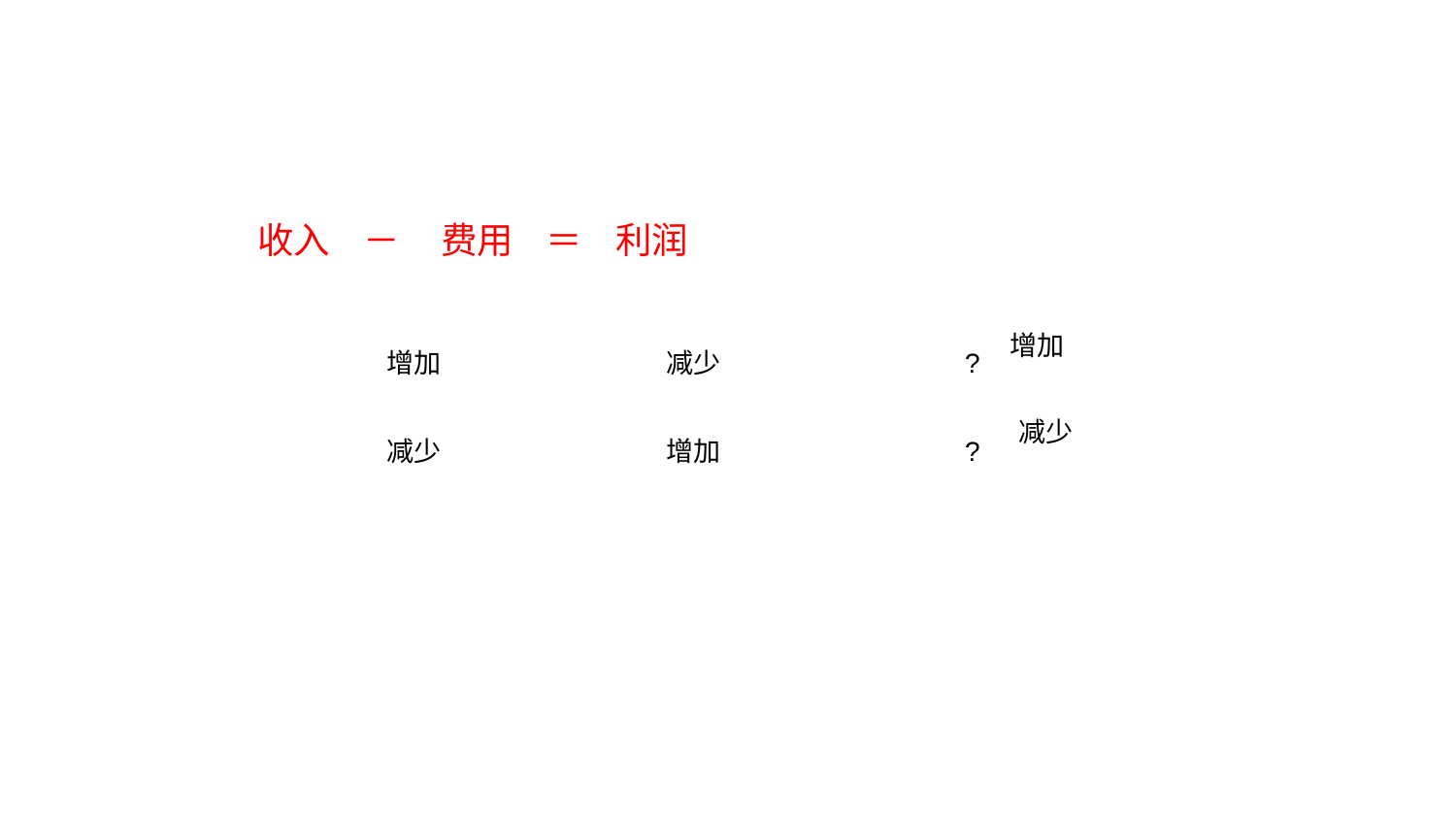

收入    －     费用    ＝    利润

增加
增加
减少
?
减少
减少
增加
?